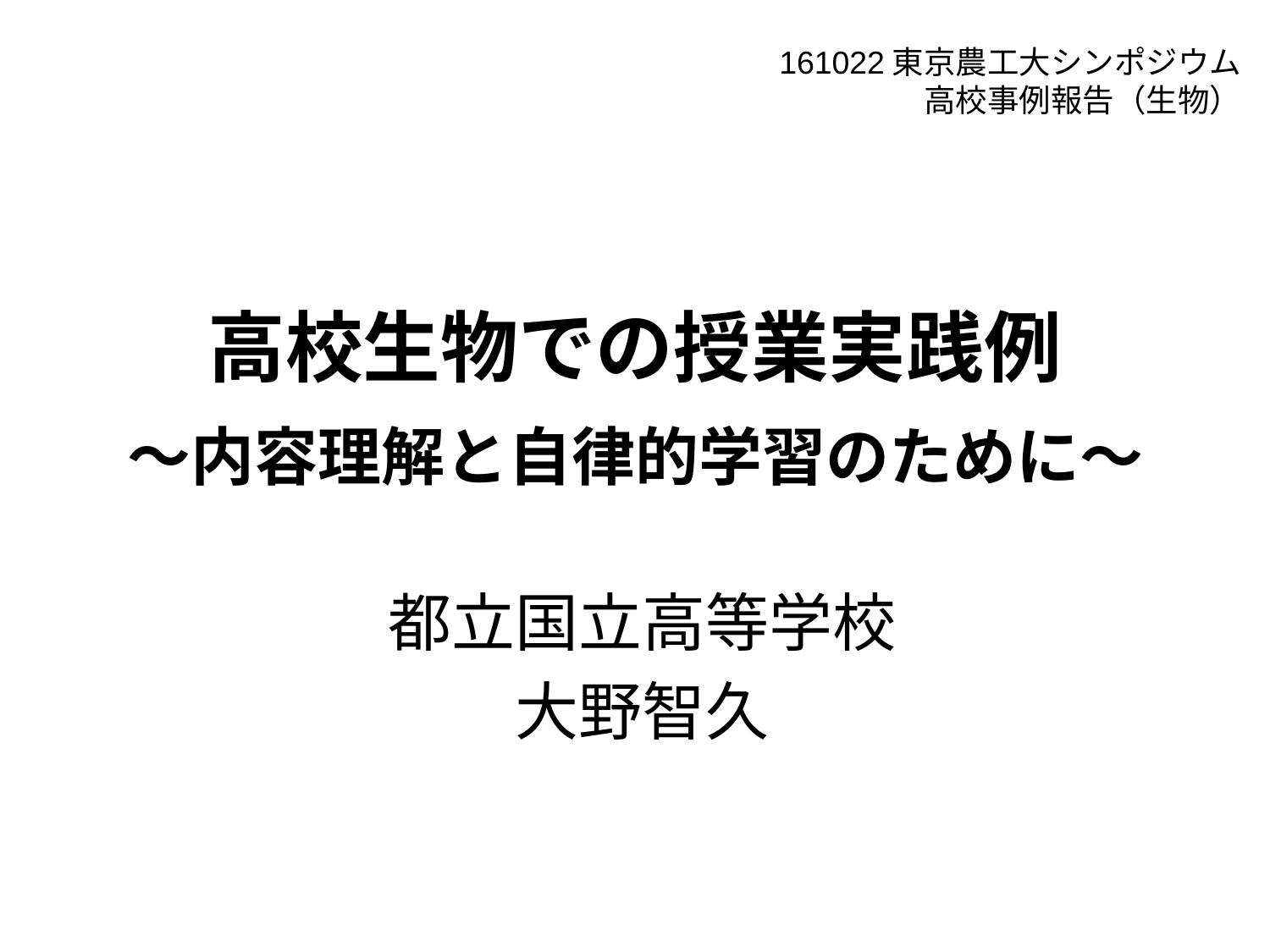

161022東京農工大シンポジウム
　　　高校事例報告（生物）
# 高校生物での授業実践例 ～内容理解と自律的学習のために～
都立国立高等学校
大野智久